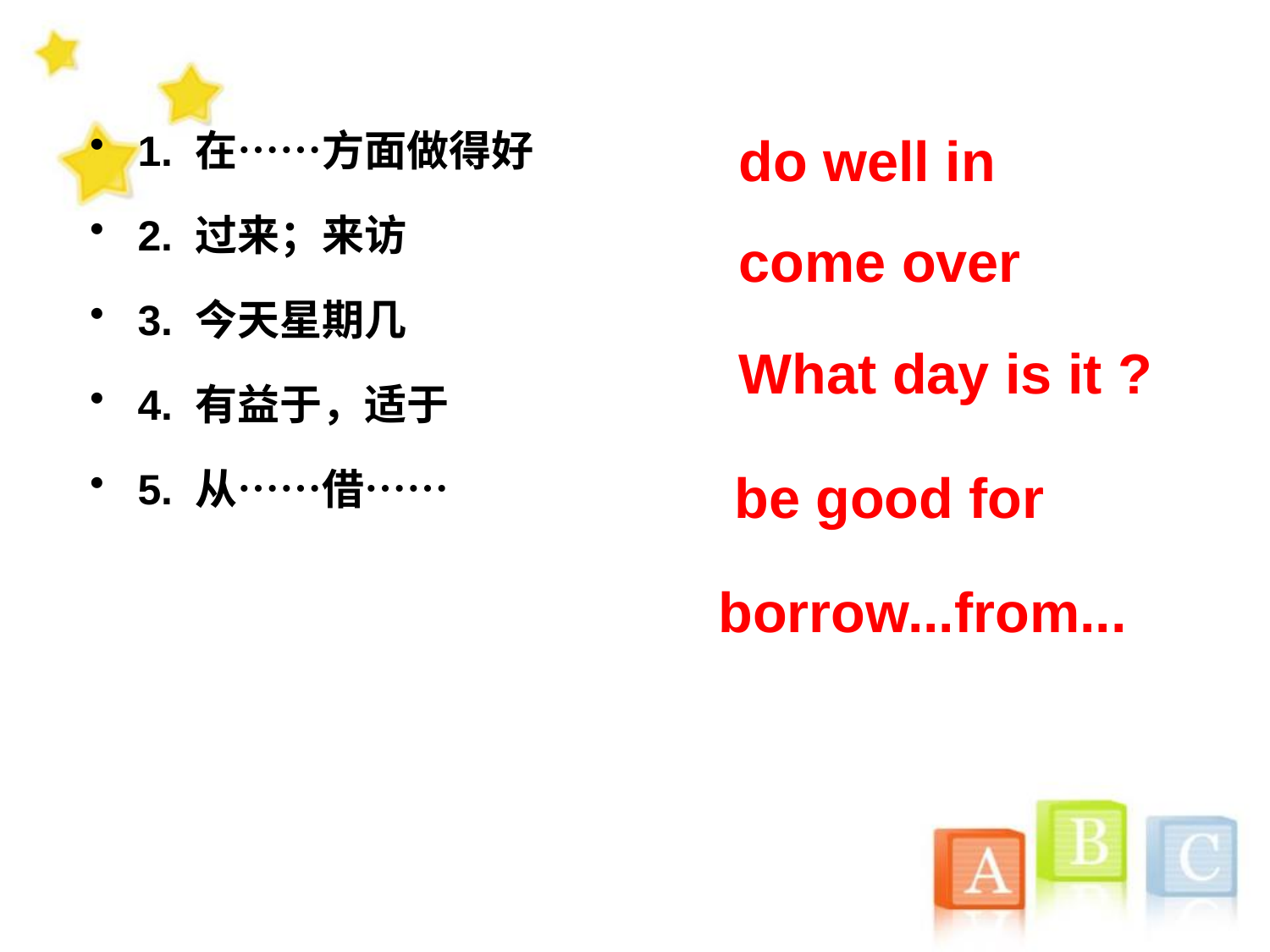

1. 在……方面做得好
2. 过来；来访
3. 今天星期几
4. 有益于，适于
5. 从……借……
do well in
come over
What day is it ?
 be good for
borrow...from...